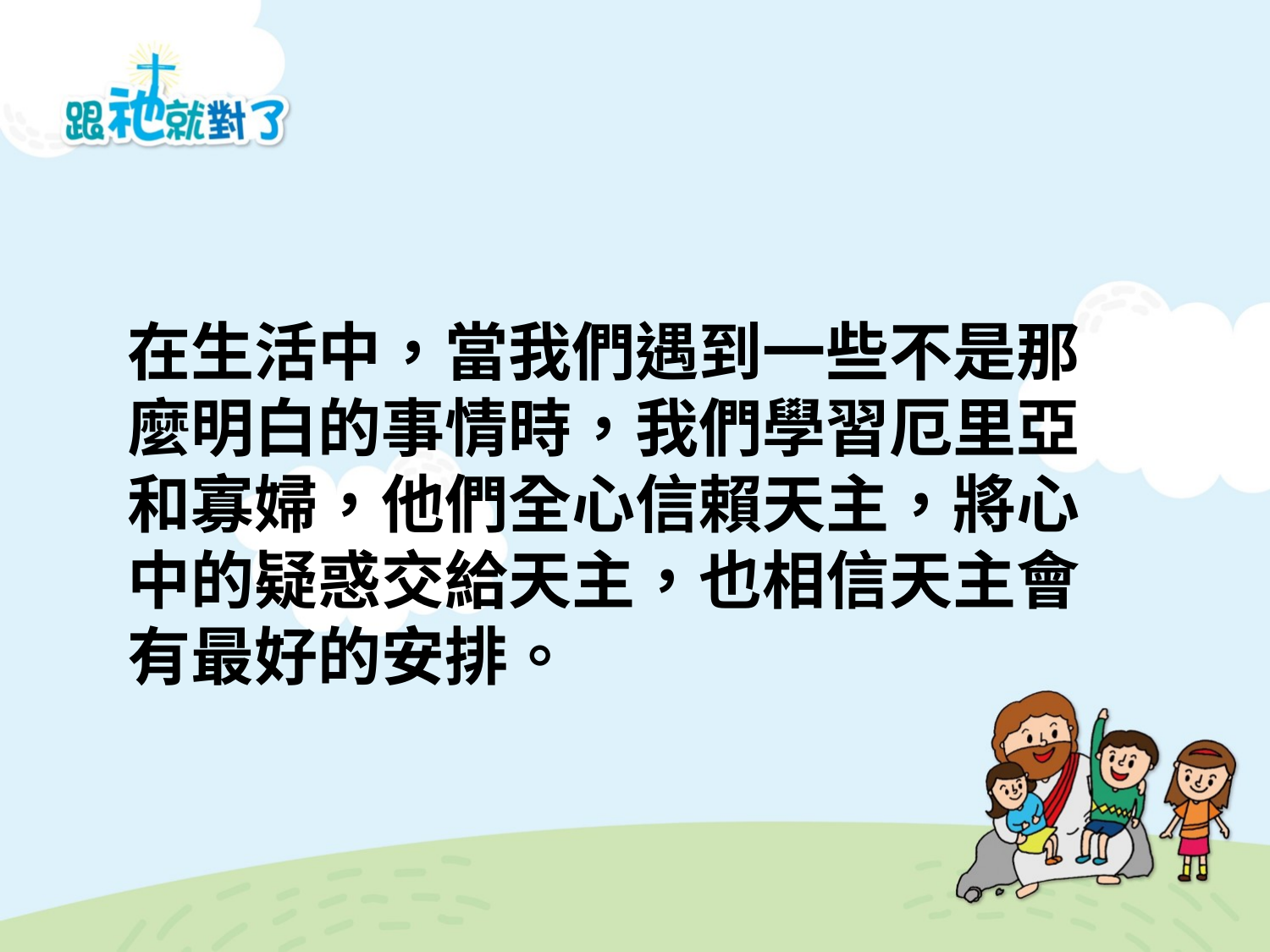

在生活中，當我們遇到一些不是那麼明白的事情時，我們學習厄里亞和寡婦，他們全心信賴天主，將心中的疑惑交給天主，也相信天主會有最好的安排。